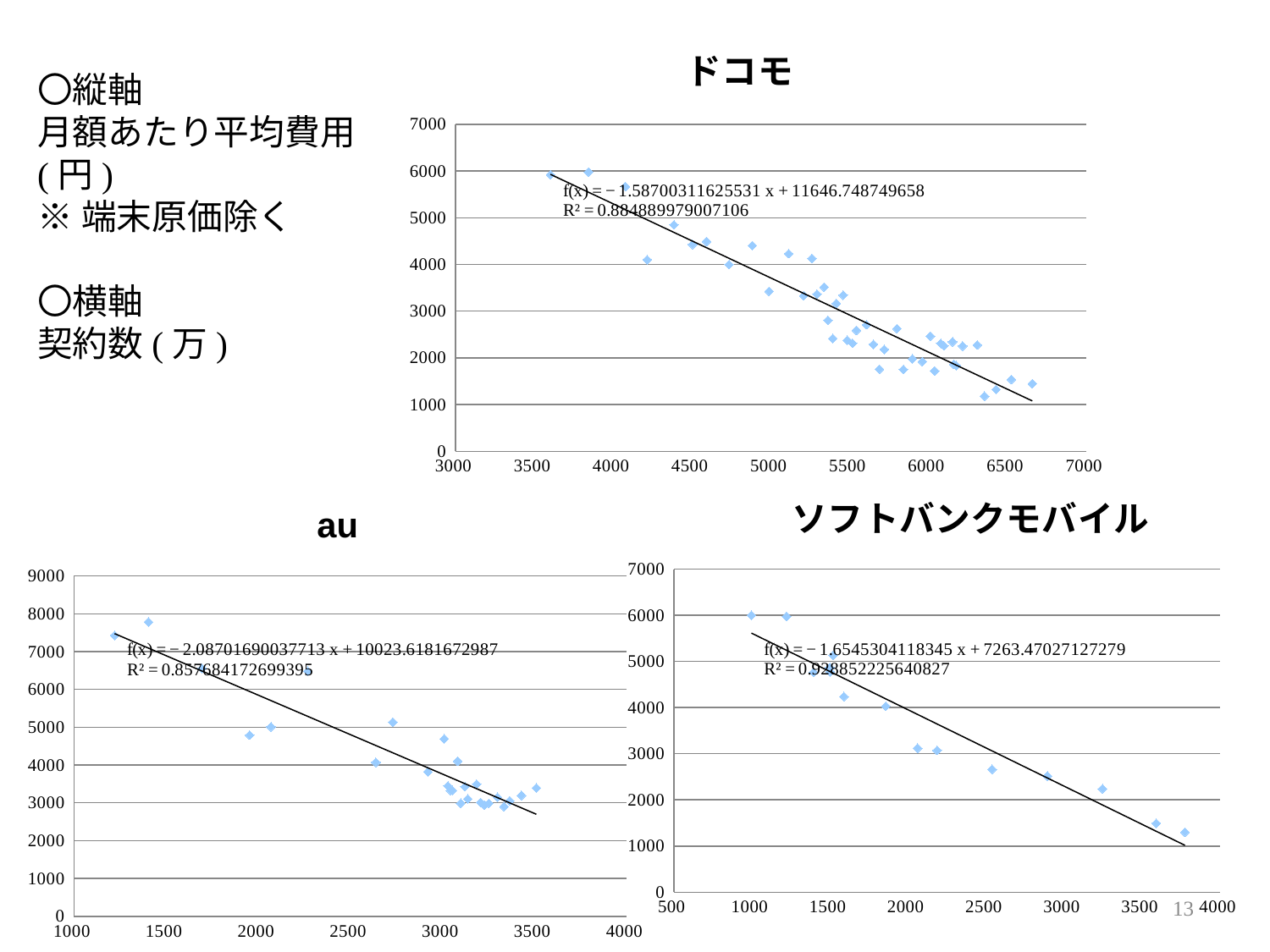

### Chart: ドコモ

| Category |  |
|---|---|
〇縦軸
月額あたり平均費用(円)
※端末原価除く

〇横軸
契約数(万)

### Chart: ソフトバンクモバイル

| Category |  |
|---|---|

### Chart: au

| Category |  |
|---|---|
13